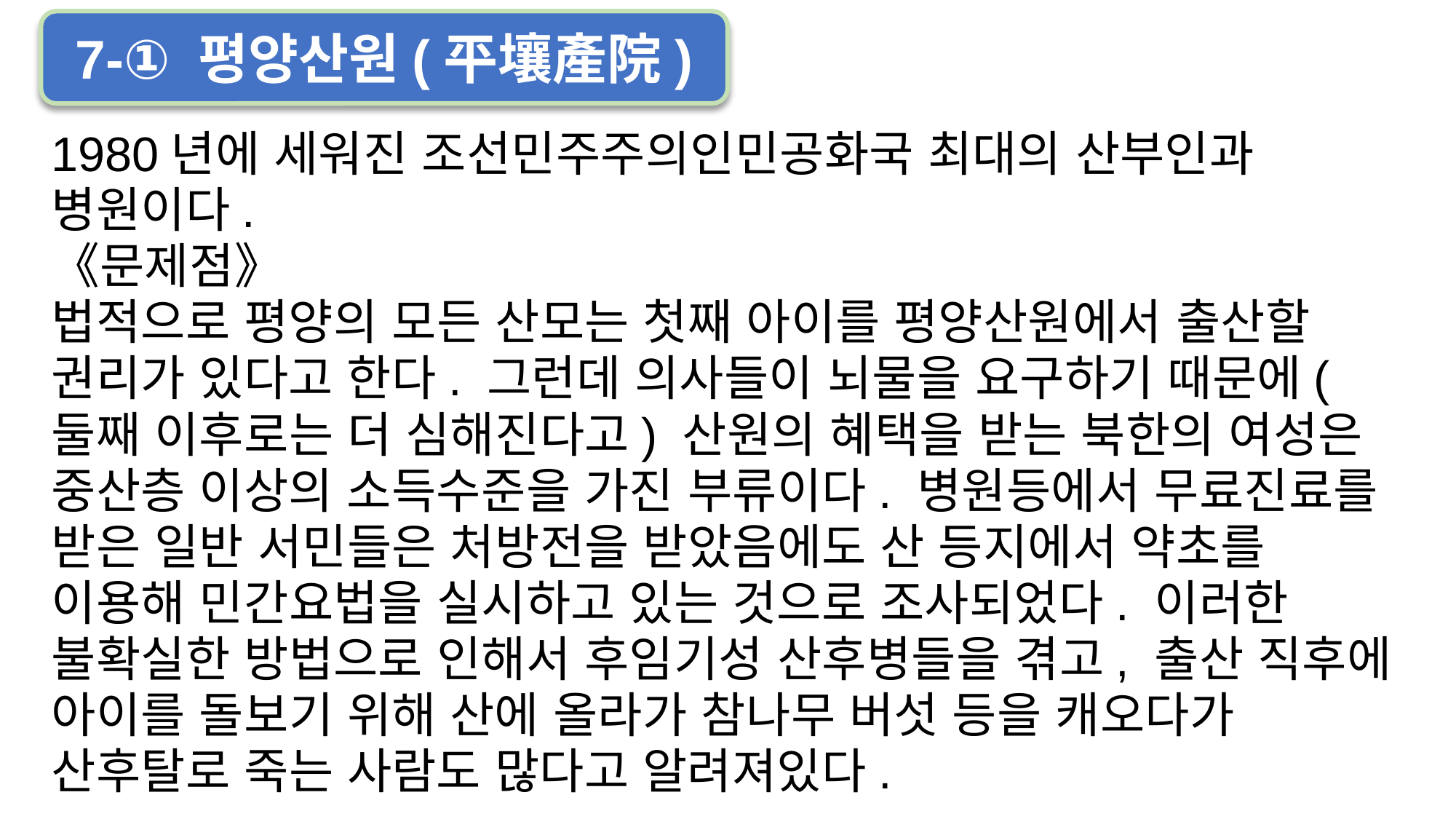

7-① 평양산원(平壤產院)
1980년에 세워진 조선민주주의인민공화국 최대의 산부인과 병원이다.
《문제점》
법적으로 평양의 모든 산모는 첫째 아이를 평양산원에서 출산할 권리가 있다고 한다. 그런데 의사들이 뇌물을 요구하기 때문에(둘째 이후로는 더 심해진다고) 산원의 혜택을 받는 북한의 여성은 중산층 이상의 소득수준을 가진 부류이다. 병원등에서 무료진료를 받은 일반 서민들은 처방전을 받았음에도 산 등지에서 약초를 이용해 민간요법을 실시하고 있는 것으로 조사되었다. 이러한 불확실한 방법으로 인해서 후임기성 산후병들을 겪고, 출산 직후에 아이를 돌보기 위해 산에 올라가 참나무 버섯 등을 캐오다가 산후탈로 죽는 사람도 많다고 알려져있다.